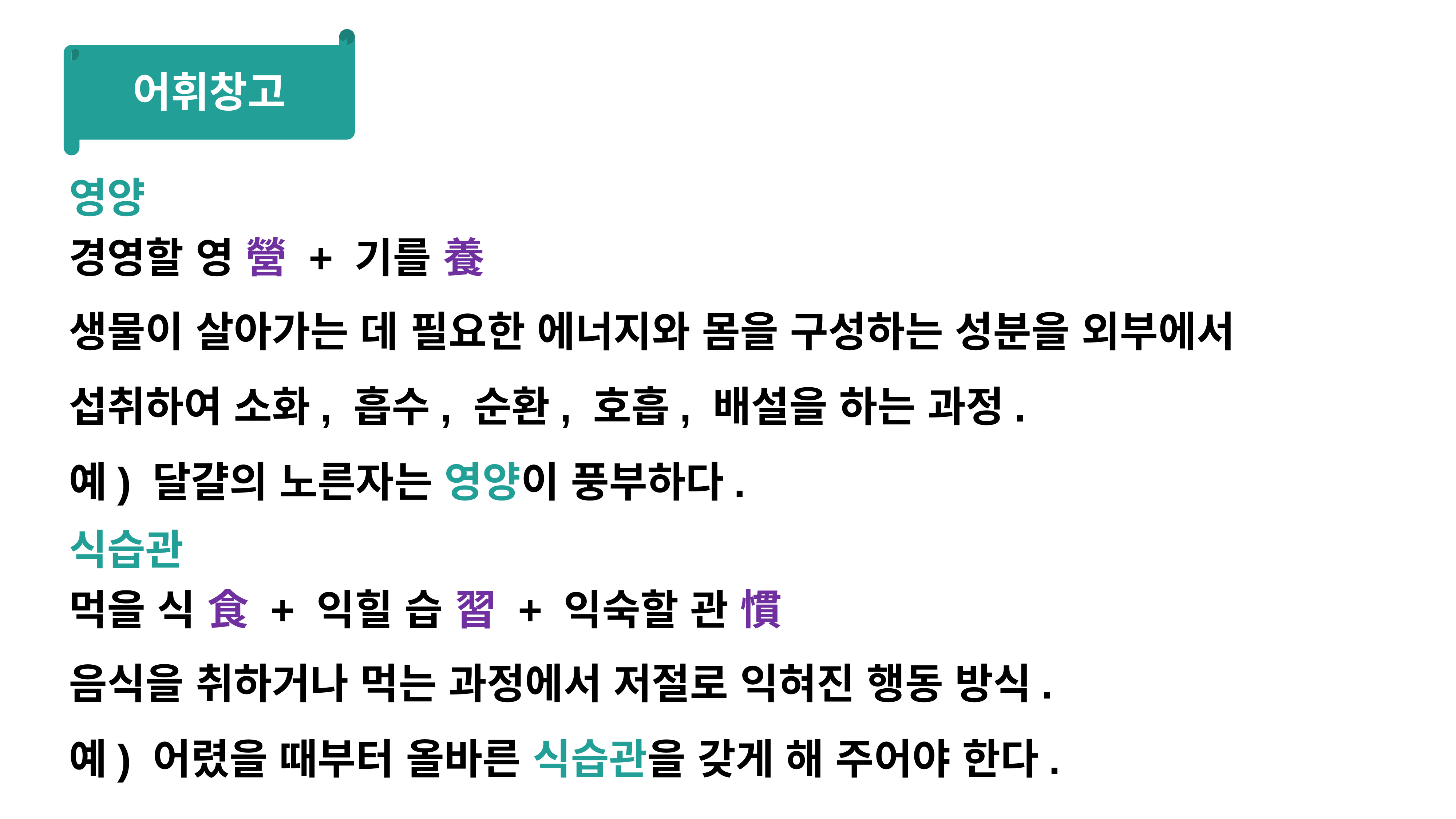

어휘창고
영양
경영할 영 營 + 기를 養
생물이 살아가는 데 필요한 에너지와 몸을 구성하는 성분을 외부에서
섭취하여 소화, 흡수, 순환, 호흡, 배설을 하는 과정.
예) 달걀의 노른자는 영양이 풍부하다.
식습관
먹을 식 食 + 익힐 습 習 + 익숙할 관 慣
음식을 취하거나 먹는 과정에서 저절로 익혀진 행동 방식.
예) 어렸을 때부터 올바른 식습관을 갖게 해 주어야 한다.